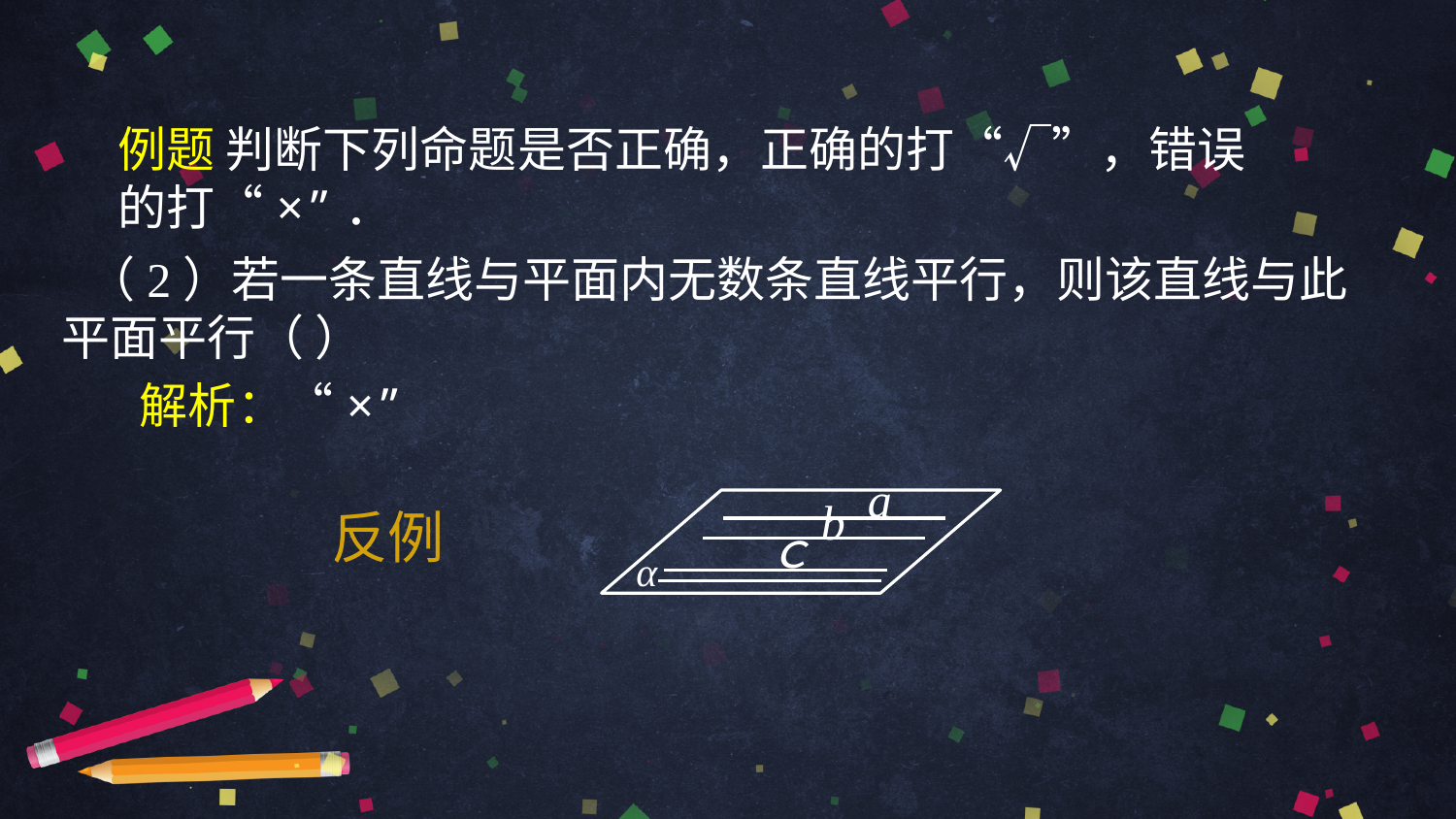

例题 判断下列命题是否正确，正确的打“√”，错误的打“×”．

（2）若一条直线与平面内无数条直线平行，则该直线与此
     平面平行（ ）

解析：“×”
a
b

α
反例
ｃ